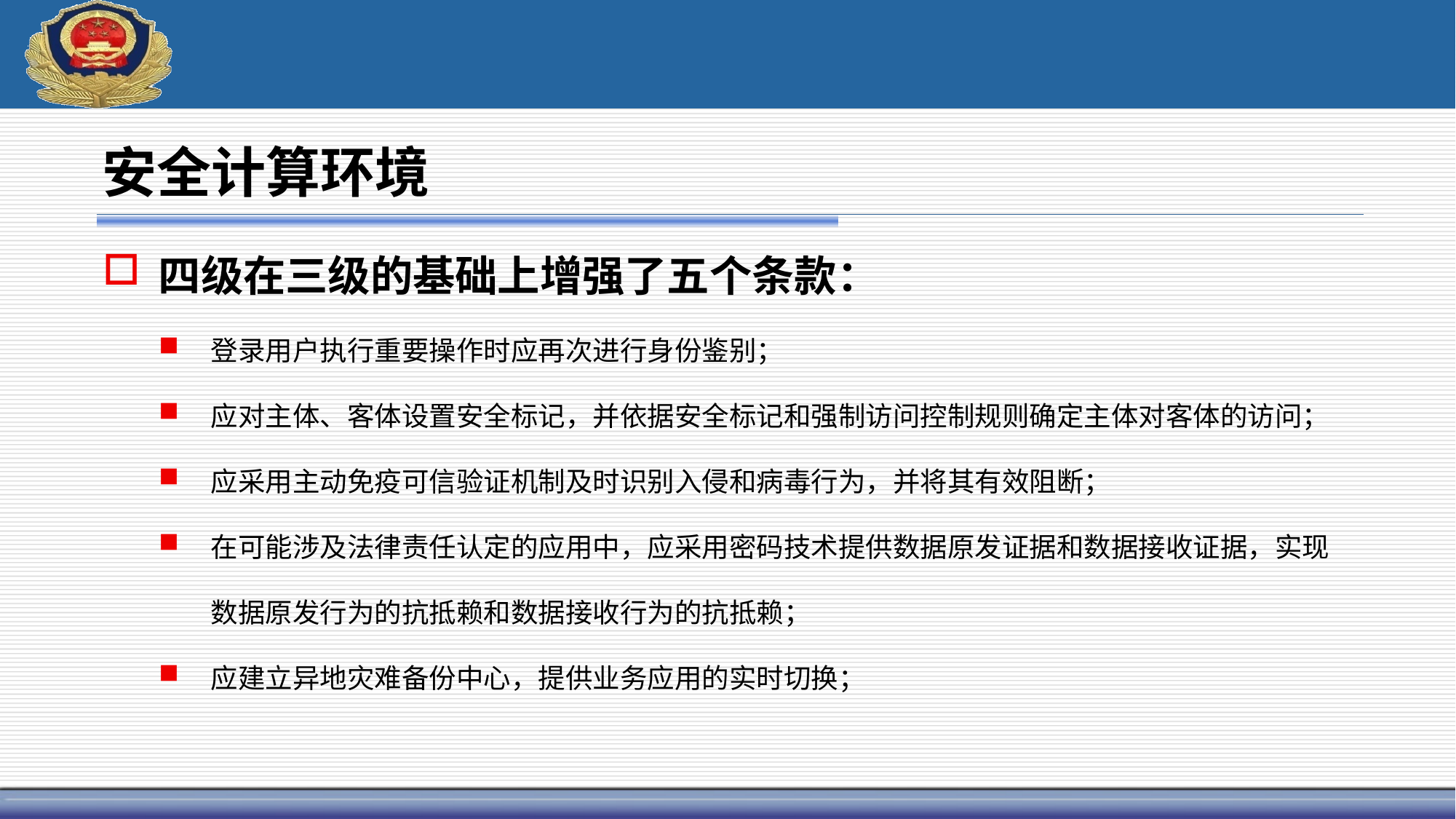

# 安全计算环境
四级在三级的基础上增强了五个条款：
登录用户执行重要操作时应再次进行身份鉴别；
应对主体、客体设置安全标记，并依据安全标记和强制访问控制规则确定主体对客体的访问；
应采用主动免疫可信验证机制及时识别入侵和病毒行为，并将其有效阻断；
在可能涉及法律责任认定的应用中，应采用密码技术提供数据原发证据和数据接收证据，实现数据原发行为的抗抵赖和数据接收行为的抗抵赖；
应建立异地灾难备份中心，提供业务应用的实时切换；
58